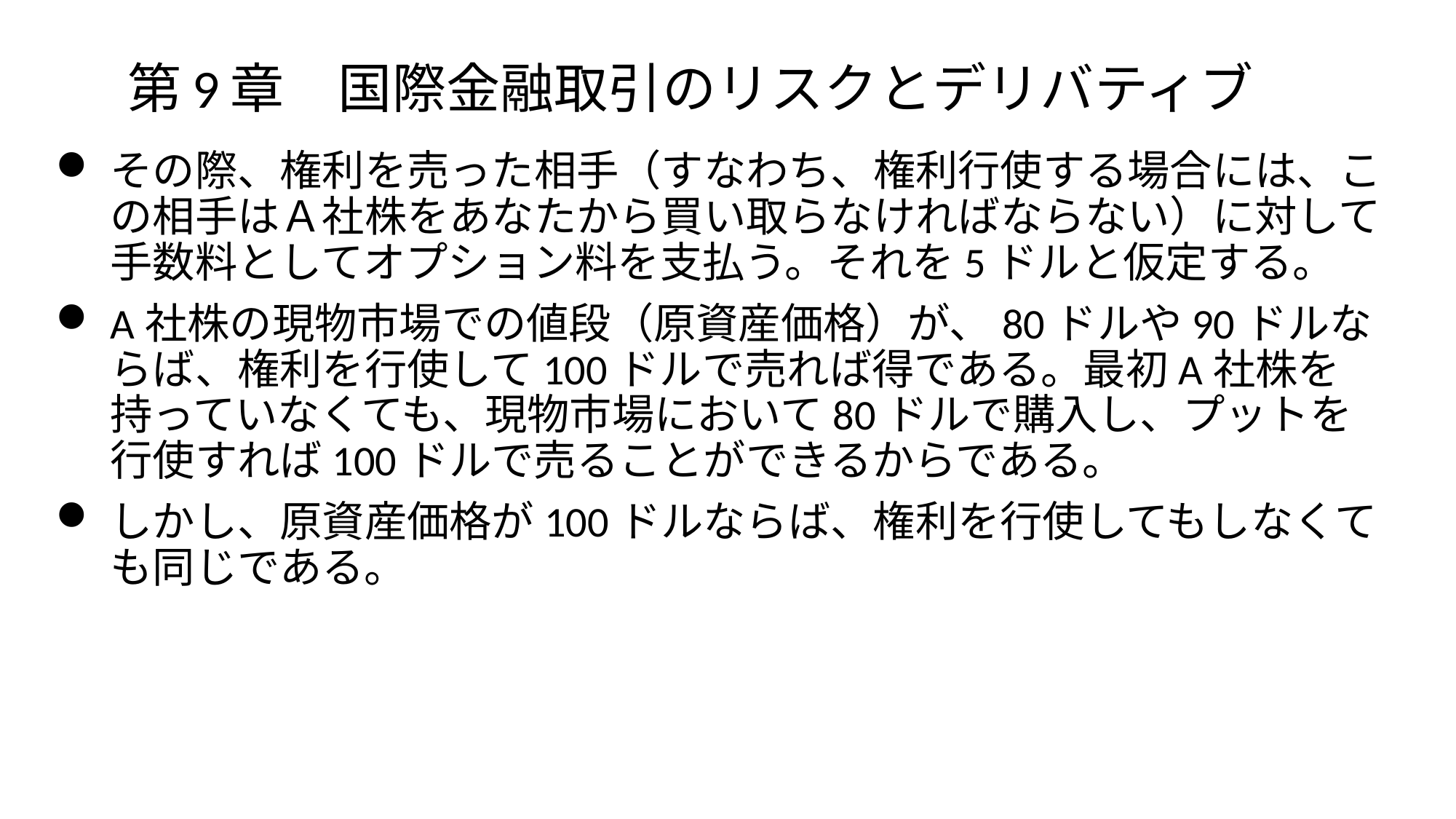

# 第9章　国際金融取引のリスクとデリバティブ
その際、権利を売った相手（すなわち、権利行使する場合には、この相手はＡ社株をあなたから買い取らなければならない）に対して手数料としてオプション料を支払う。それを5ドルと仮定する。
A社株の現物市場での値段（原資産価格）が、80ドルや90ドルならば、権利を行使して100ドルで売れば得である。最初A社株を持っていなくても、現物市場において80ドルで購入し、プットを行使すれば100ドルで売ることができるからである。
しかし、原資産価格が100ドルならば、権利を行使してもしなくても同じである。